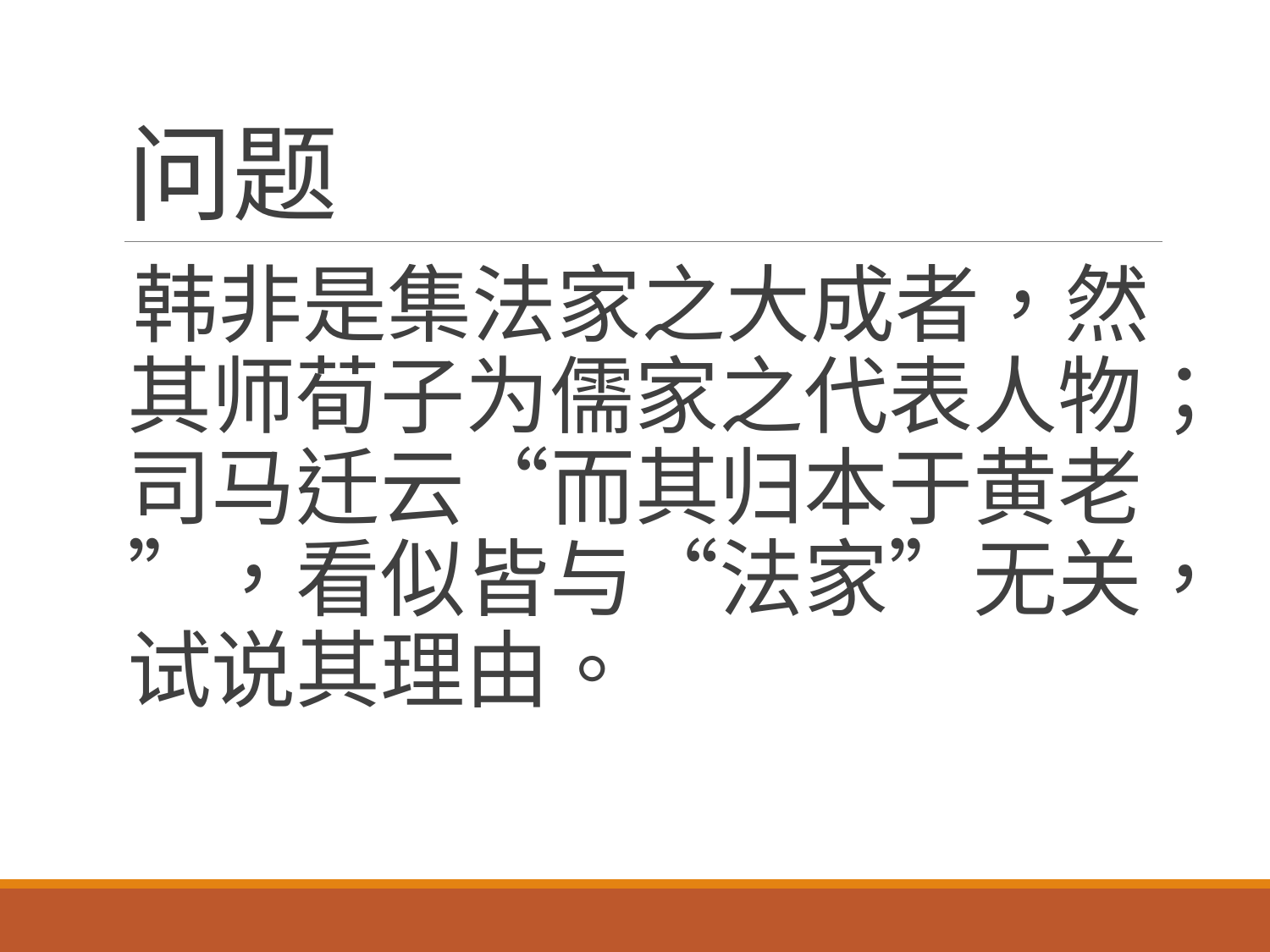

# 问题
韩非是集法家之大成者，然其师荀子为儒家之代表人物；司马迁云“而其归本于黄老”，看似皆与“法家”无关，试说其理由。